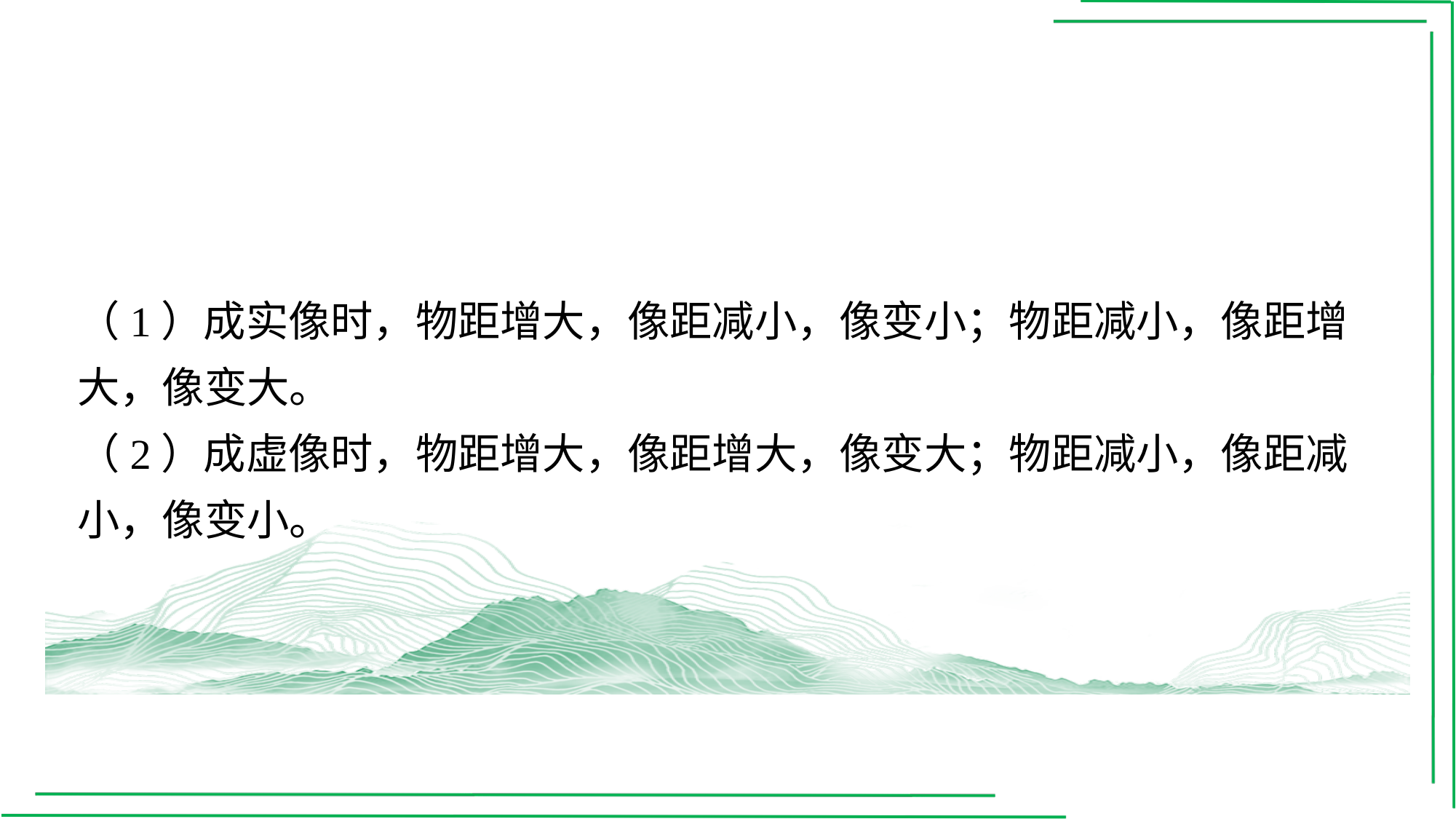

（1）成实像时，物距增大，像距减小，像变小；物距减小，像距增大，像变大。
（2）成虚像时，物距增大，像距增大，像变大；物距减小，像距减小，像变小。